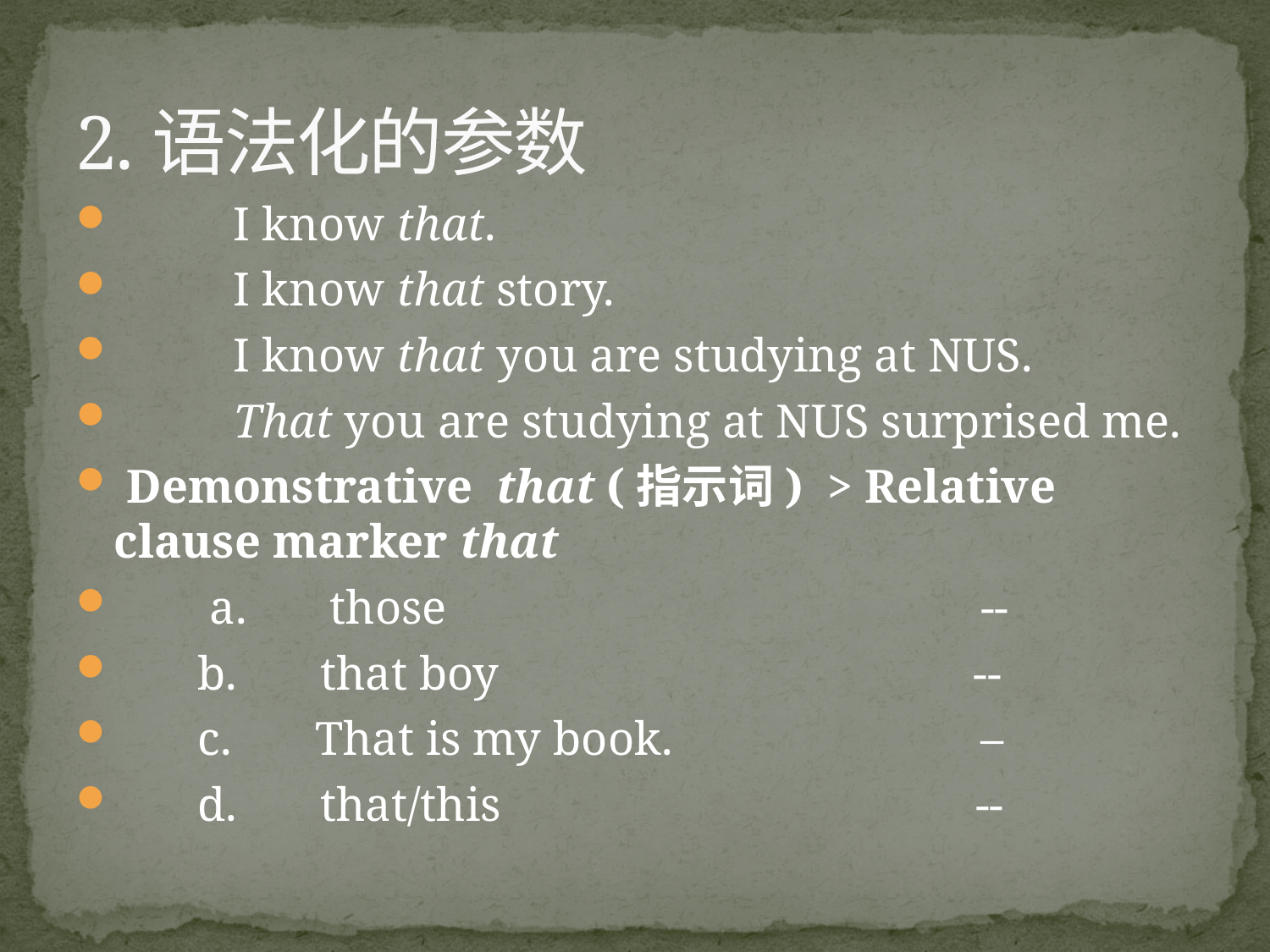

# 2.语法化的参数
          I know that.
          I know that story.
          I know that you are studying at NUS.
          That you are studying at NUS surprised me.
 Demonstrative  that (指示词)  > Relative clause marker that
        a.       those                                             --
       b.       that boy                                        --
       c.       That is my book.                          –
       d.       that/this                                        --